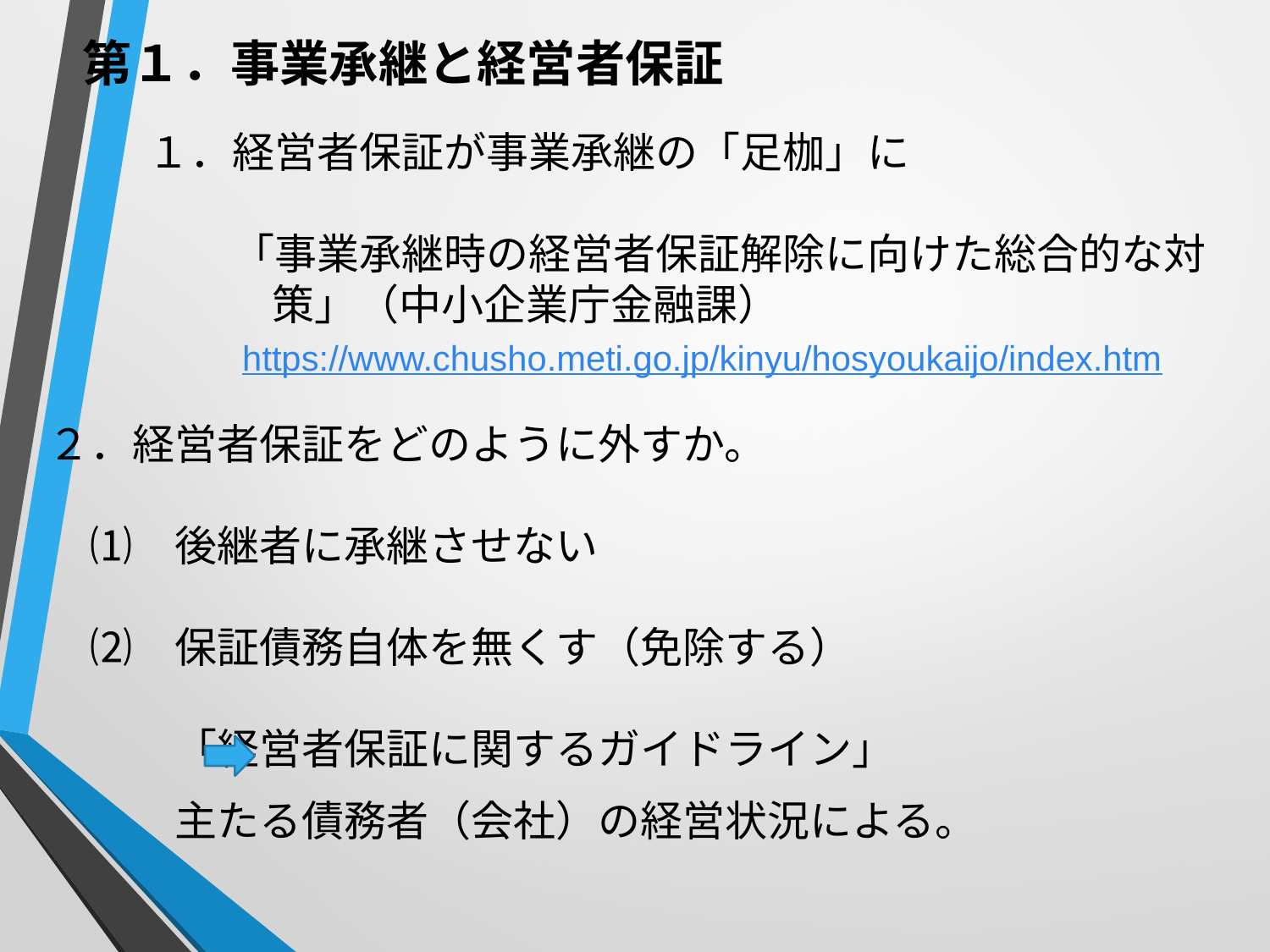

第１．事業承継と経営者保証

１．経営者保証が事業承継の「足枷」に

　　「事業承継時の経営者保証解除に向けた総合的な対策」（中小企業庁金融課）
　　https://www.chusho.meti.go.jp/kinyu/hosyoukaijo/index.htm

２．経営者保証をどのように外すか。

　⑴　後継者に承継させない

　⑵　保証債務自体を無くす（免除する）

　　　「経営者保証に関するガイドライン」

　　　主たる債務者（会社）の経営状況による。